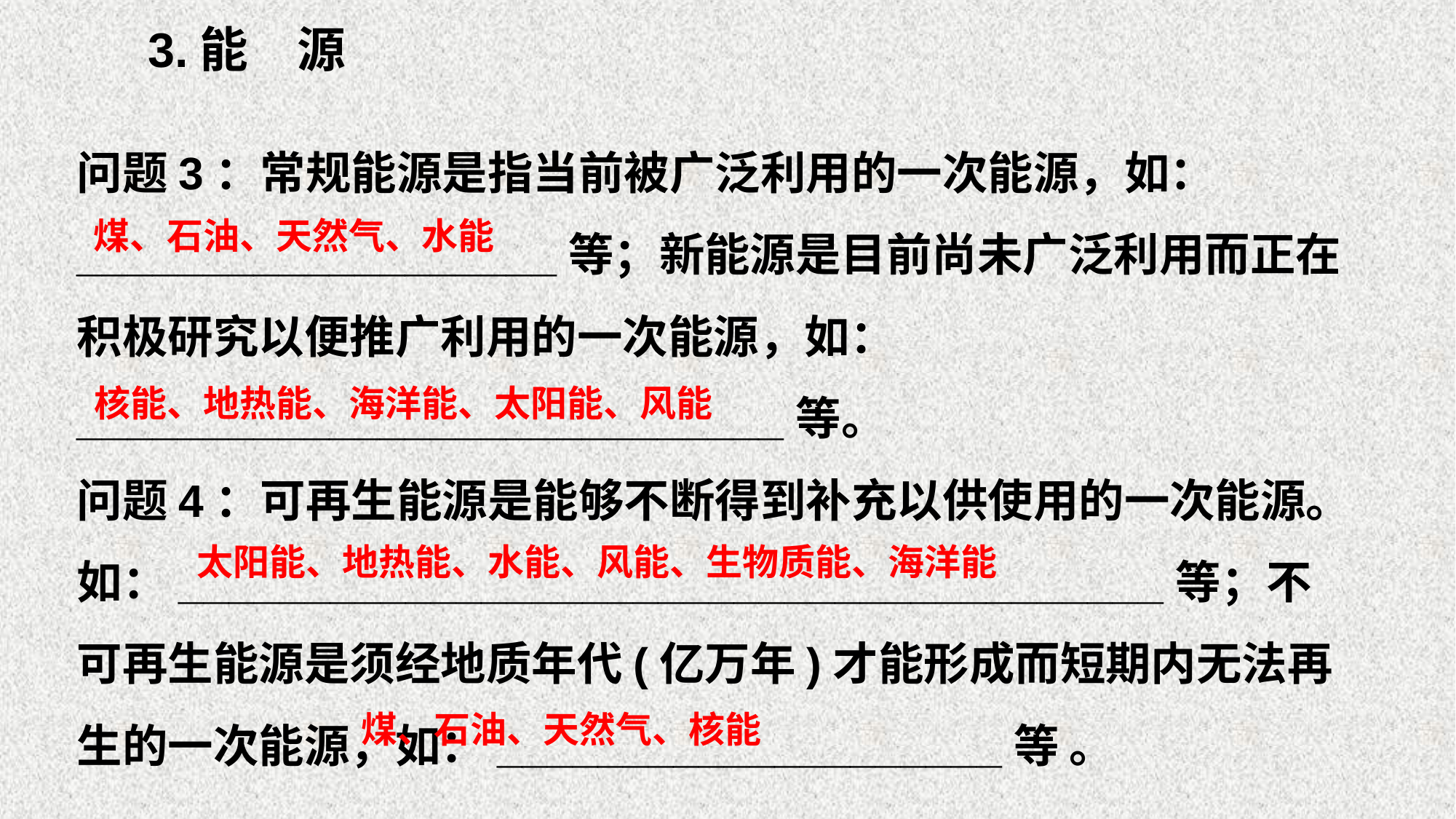

3.能　源
问题3：常规能源是指当前被广泛利用的一次能源，如：___________________等；新能源是目前尚未广泛利用而正在积极研究以便推广利用的一次能源，如：____________________________等。
问题4：可再生能源是能够不断得到补充以供使用的一次能源。如：_______________________________________等；不可再生能源是须经地质年代(亿万年)才能形成而短期内无法再生的一次能源，如：____________________等 。
煤、石油、天然气、水能
核能、地热能、海洋能、太阳能、风能
太阳能、地热能、水能、风能、生物质能、海洋能
煤、石油、天然气、核能